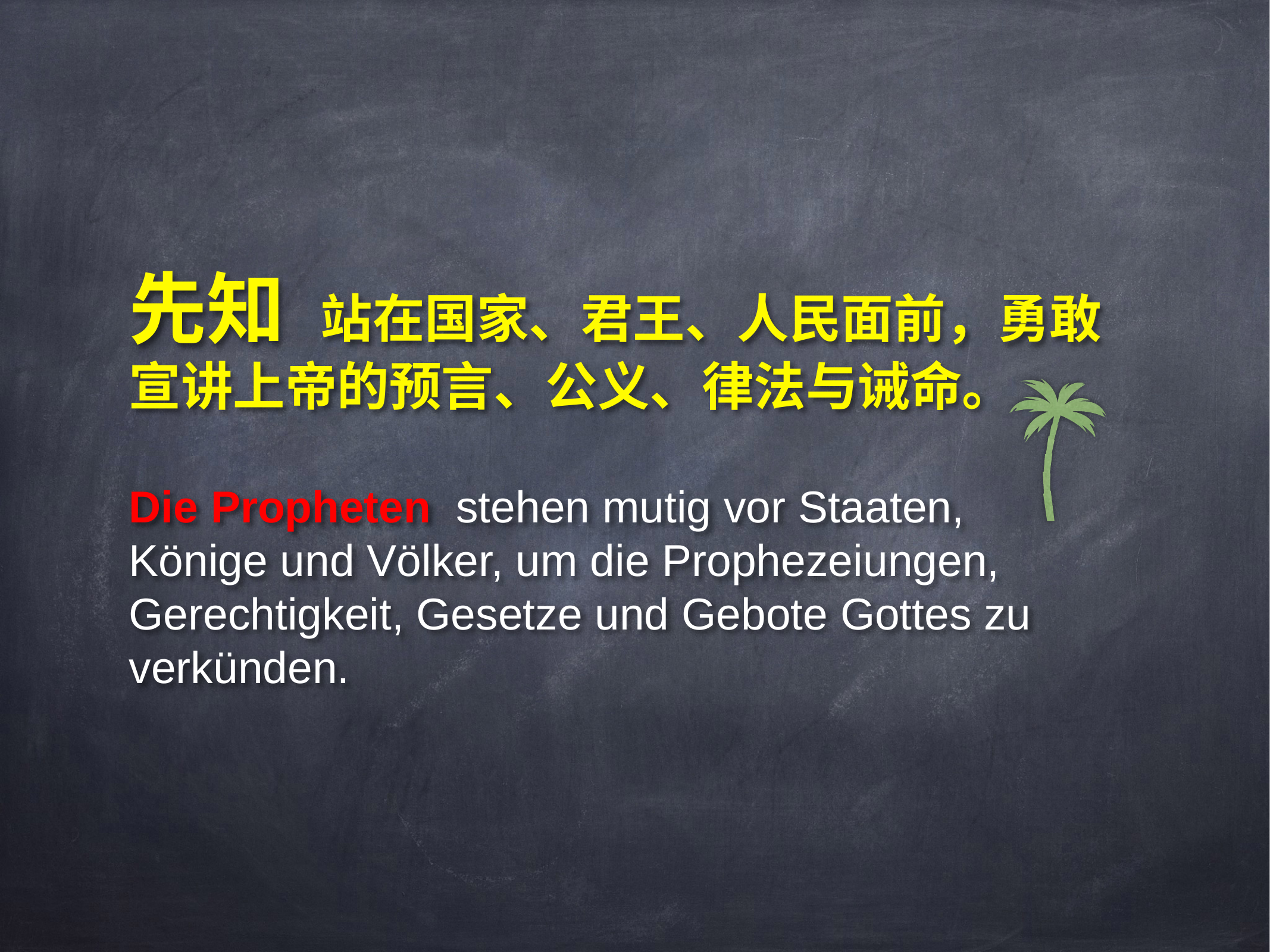

# 先知  站在国家、君王、人民面前，勇敢宣讲上帝的预言、公义、律法与诫命。

Die Propheten  stehen mutig vor Staaten,
Könige und Völker, um die Prophezeiungen, Gerechtigkeit, Gesetze und Gebote Gottes zu verkünden.